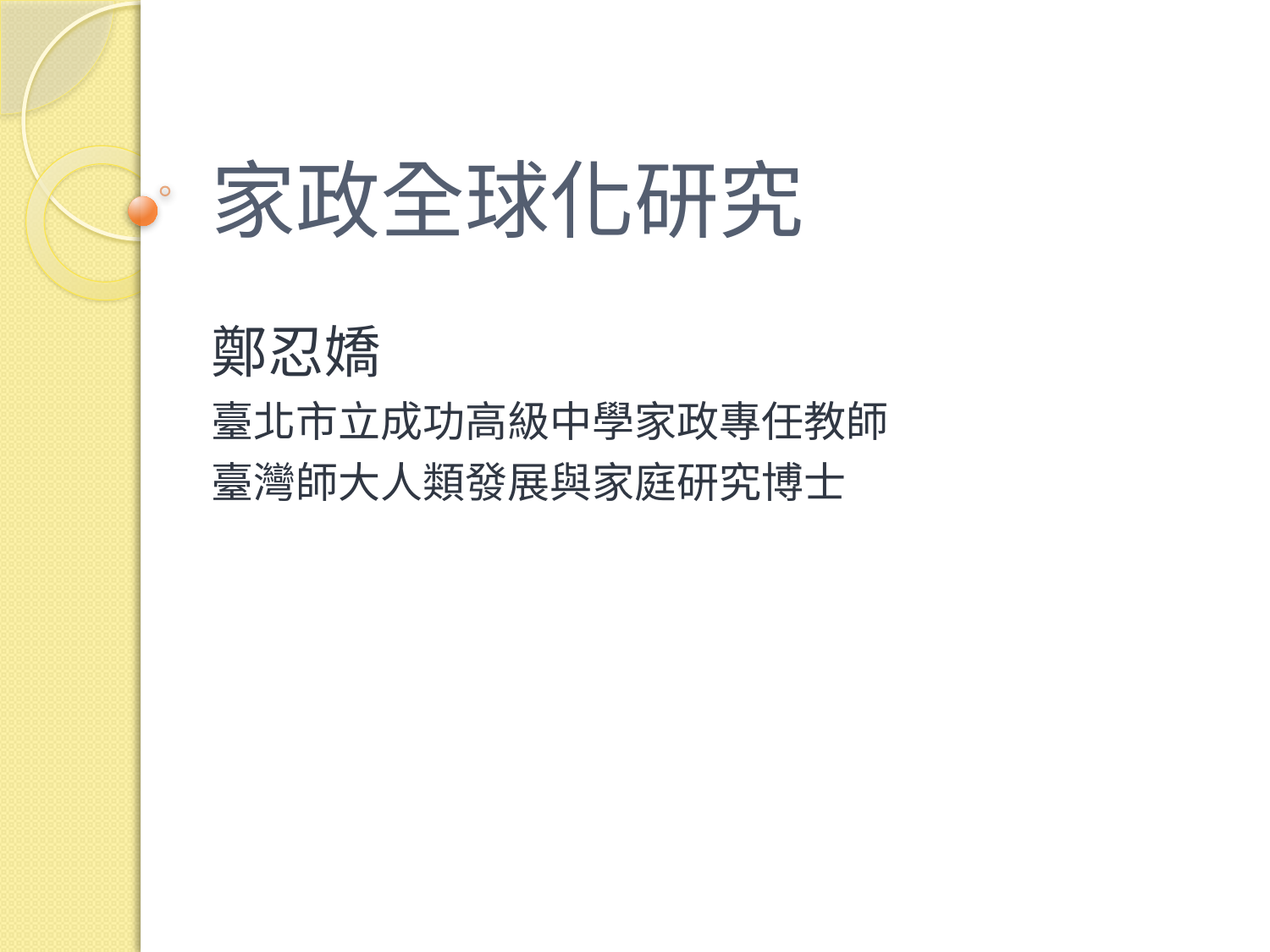

# 家政全球化研究
鄭忍嬌
臺北市立成功高級中學家政專任教師
臺灣師大人類發展與家庭研究博士